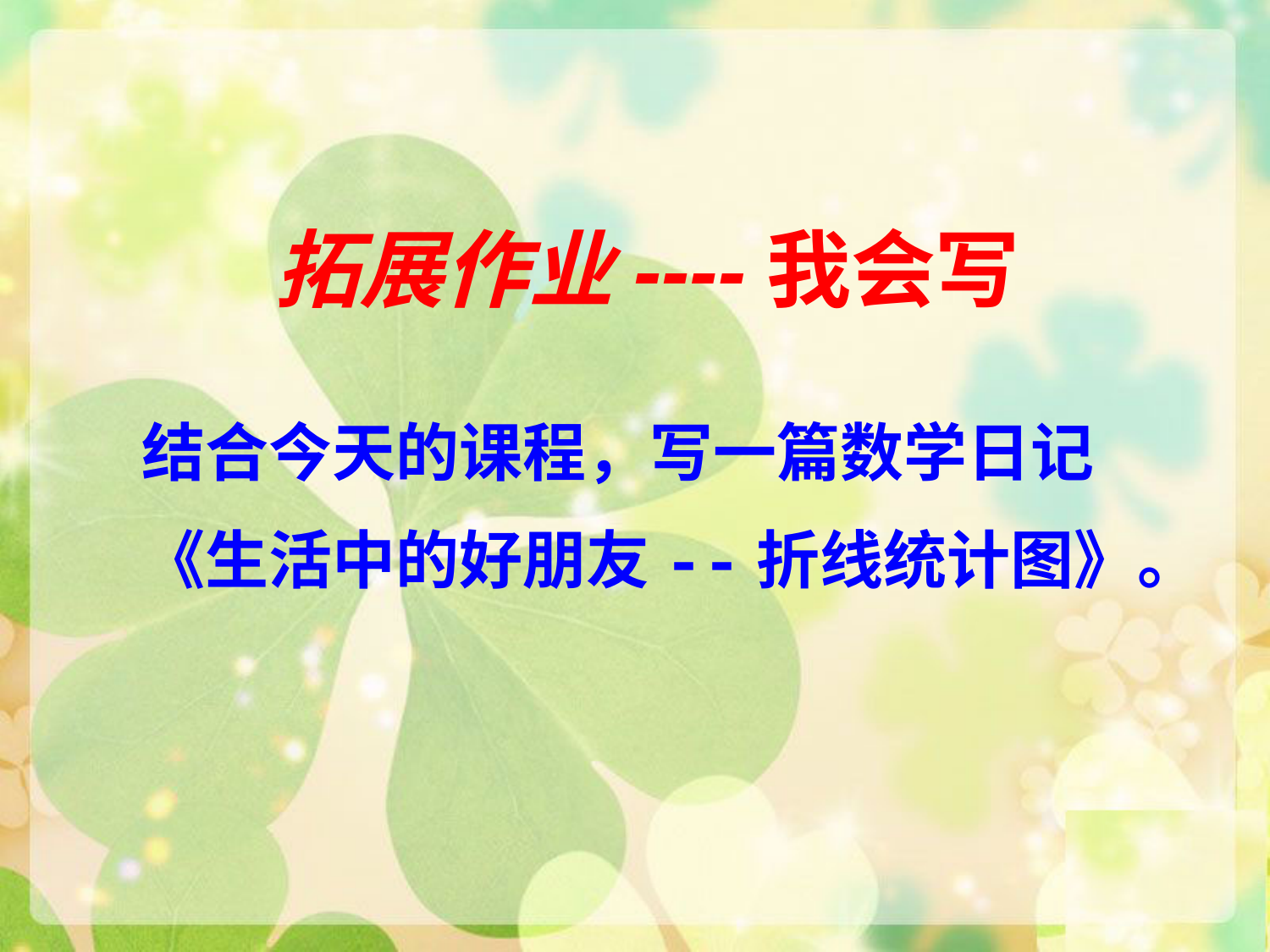

拓展作业----我会写
结合今天的课程，写一篇数学日记
《生活中的好朋友--折线统计图》。